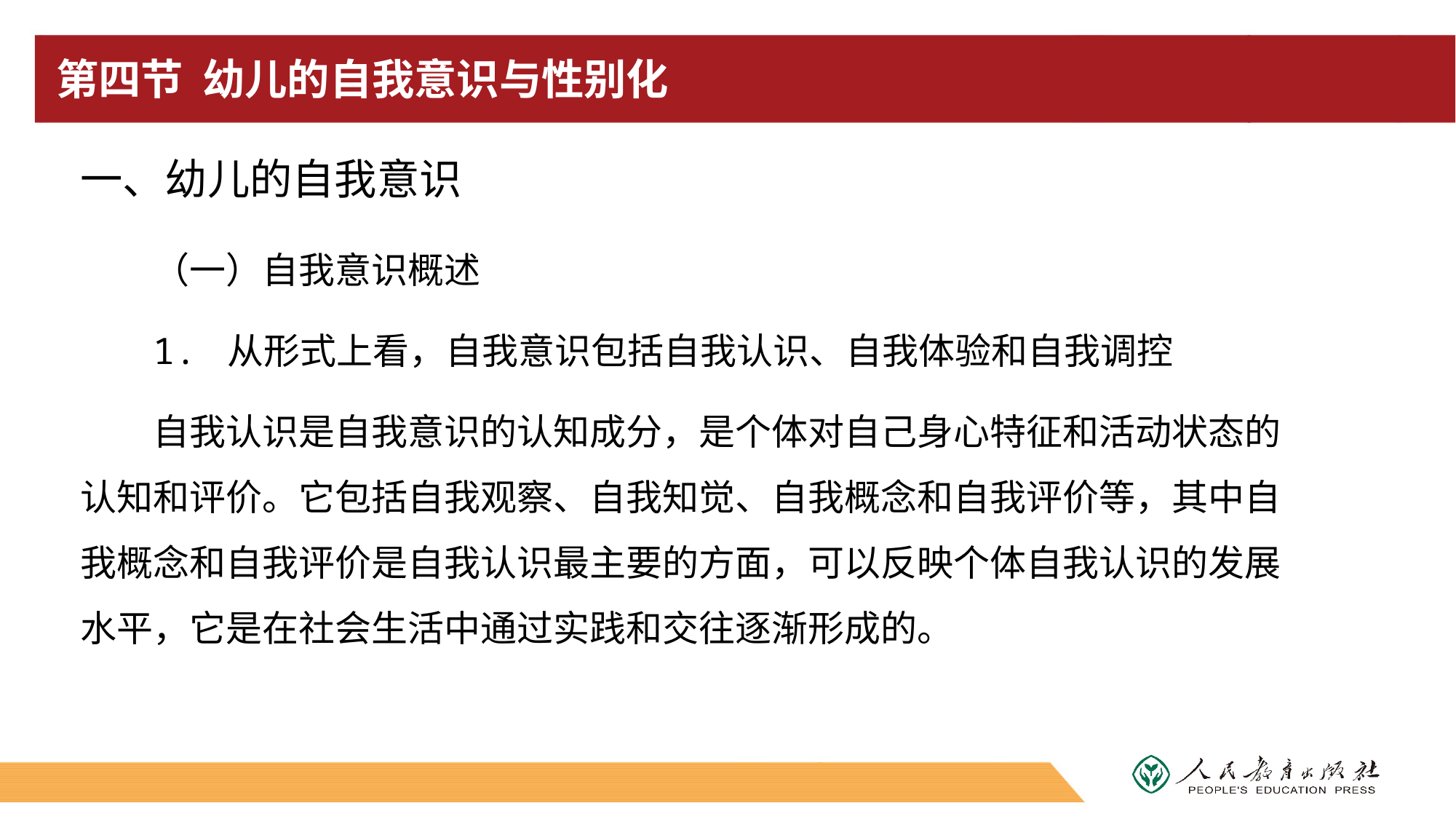

# 第四节  幼儿的自我意识与性别化
一、幼儿的自我意识
（一）自我意识概述
1. 从形式上看，自我意识包括自我认识、自我体验和自我调控
自我认识是自我意识的认知成分，是个体对自己身心特征和活动状态的认知和评价。它包括自我观察、自我知觉、自我概念和自我评价等，其中自我概念和自我评价是自我认识最主要的方面，可以反映个体自我认识的发展水平，它是在社会生活中通过实践和交往逐渐形成的。